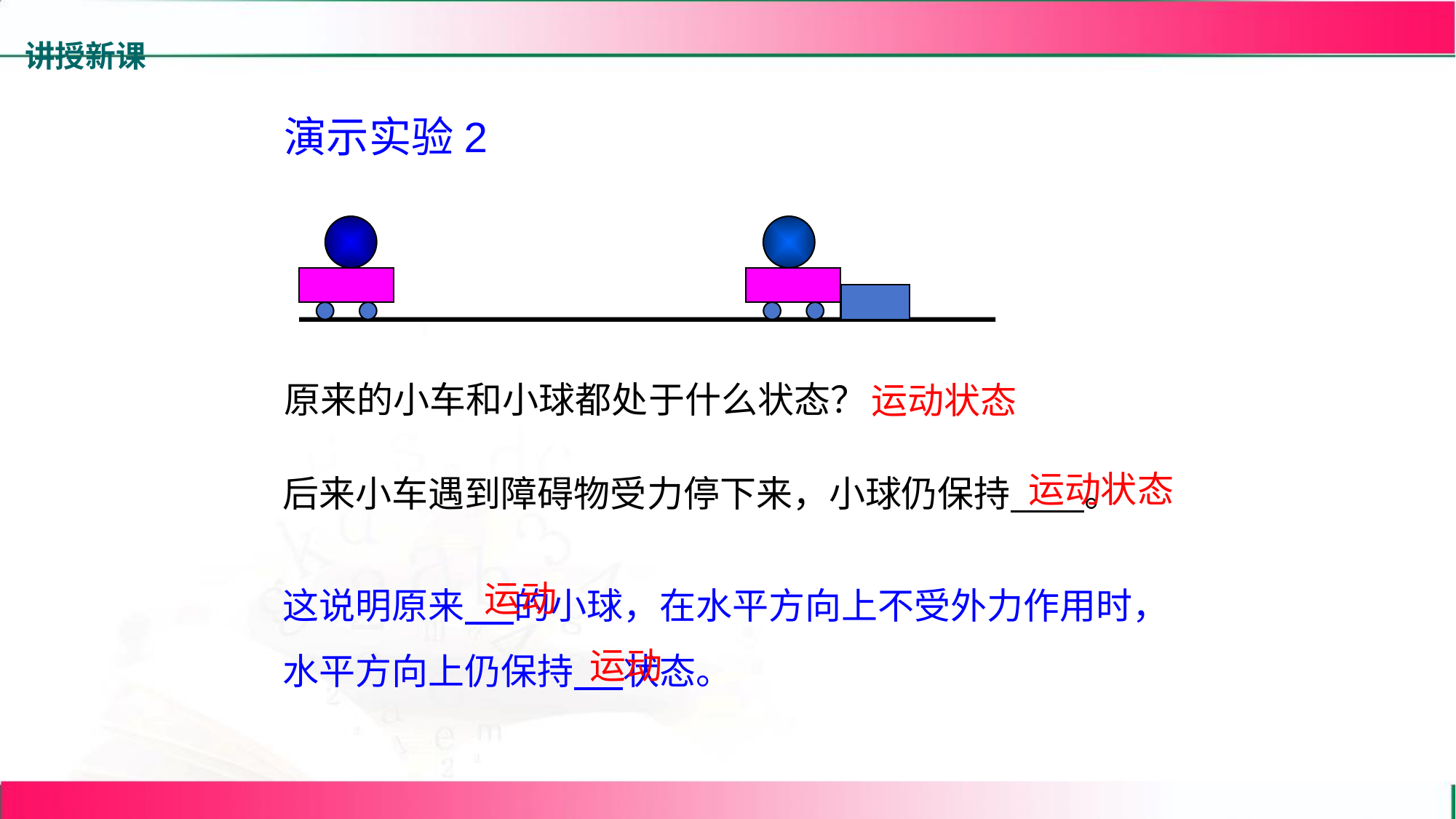

讲授新课
演示实验2

原来的小车和小球都处于什么状态？
运动状态
后来小车遇到障碍物受力停下来，小球仍保持         。
运动状态
这说明原来      的小球，在水平方向上不受外力作用时，水平方向上仍保持      状态。
运动
运动